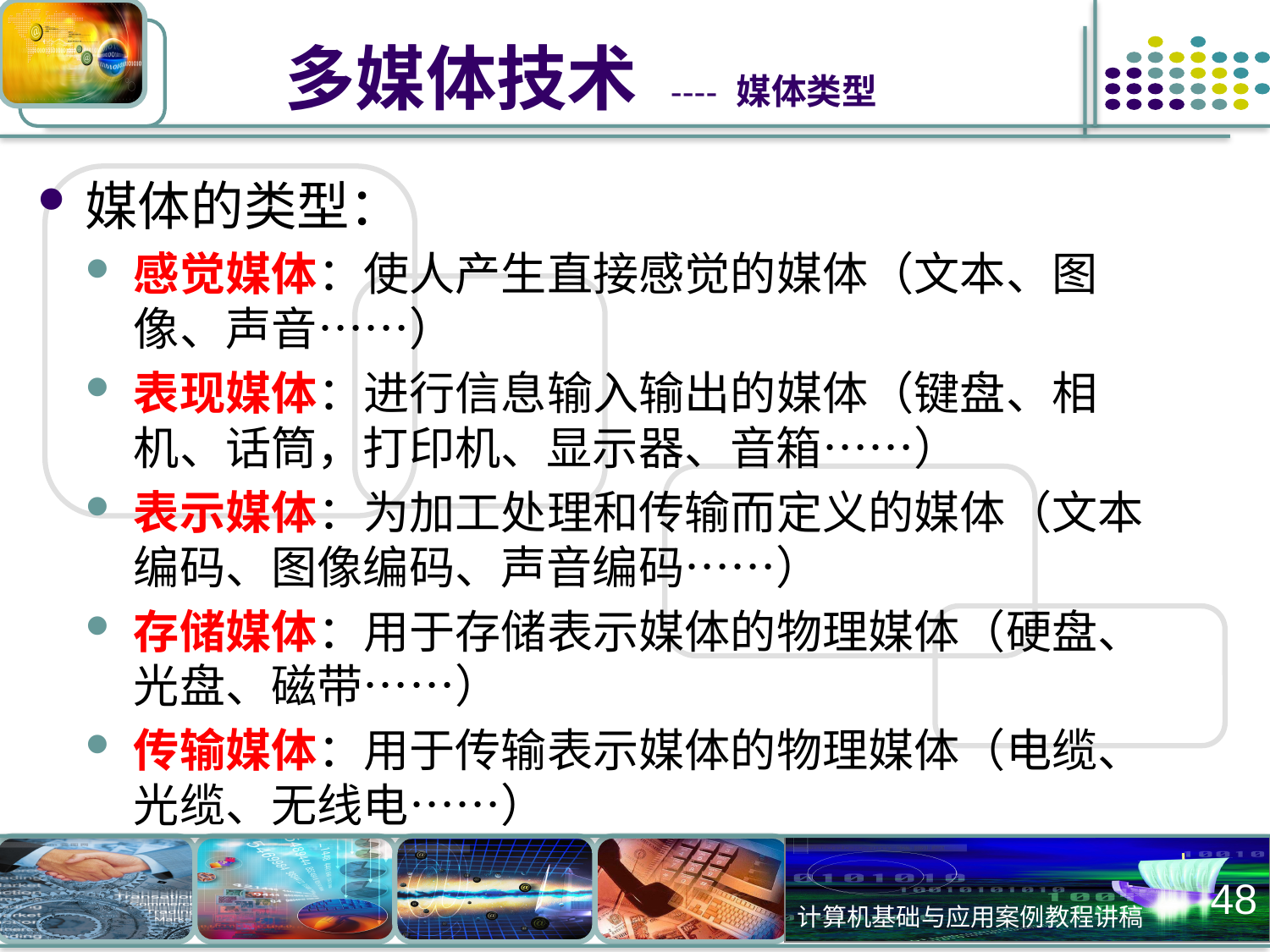

# 多媒体技术 ---- 媒体类型
媒体的类型：
感觉媒体：使人产生直接感觉的媒体（文本、图像、声音……）
表现媒体：进行信息输入输出的媒体（键盘、相机、话筒，打印机、显示器、音箱……）
表示媒体：为加工处理和传输而定义的媒体（文本编码、图像编码、声音编码……）
存储媒体：用于存储表示媒体的物理媒体（硬盘、光盘、磁带……）
传输媒体：用于传输表示媒体的物理媒体（电缆、光缆、无线电……）
48